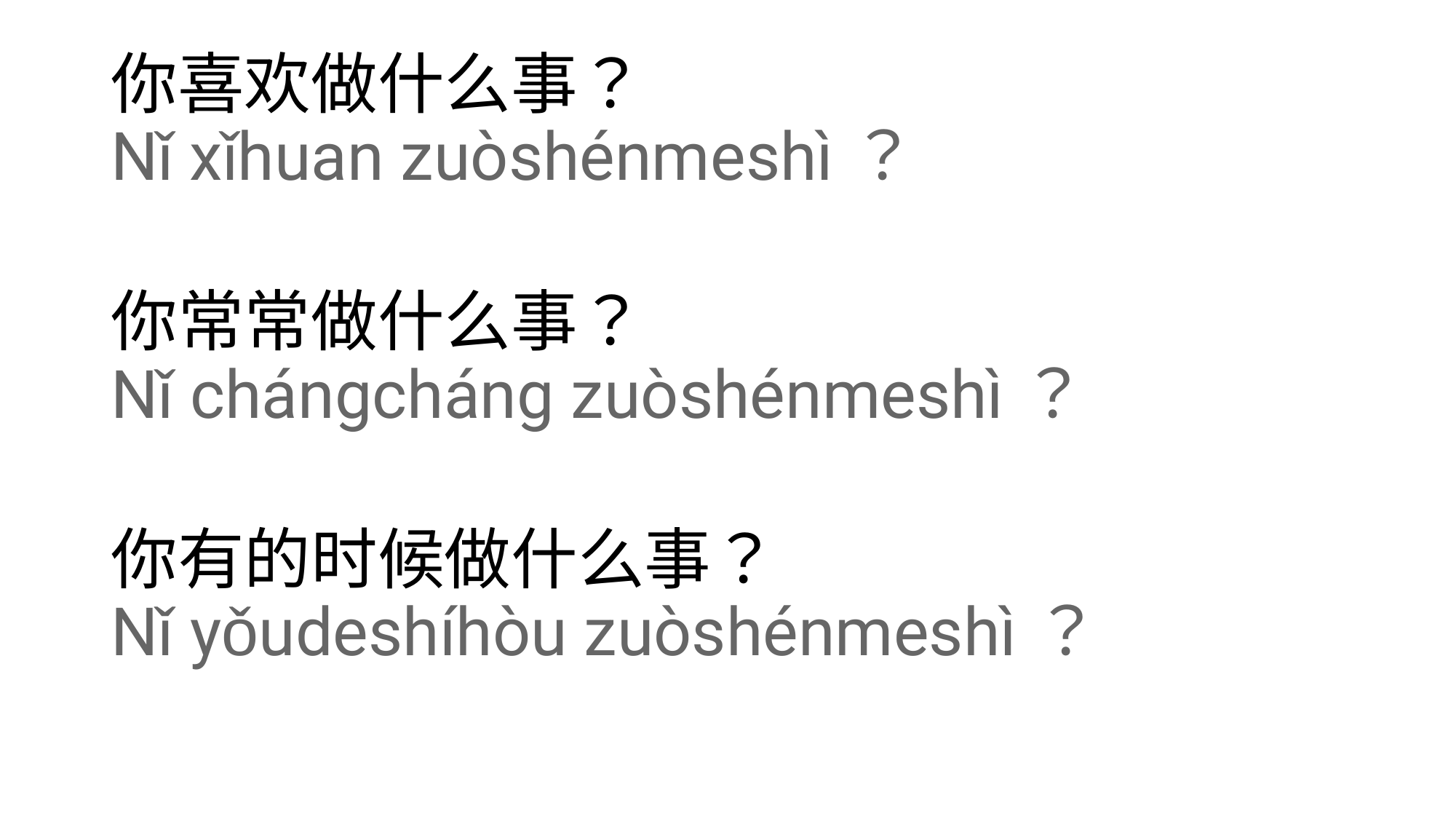

# 你喜欢做什么事？ Nǐ xǐhuan zuòshénmeshì？
你常常做什么事？
Nǐ chángcháng zuòshénmeshì？
你有的时候做什么事？
Nǐ yǒudeshíhòu zuòshénmeshì？